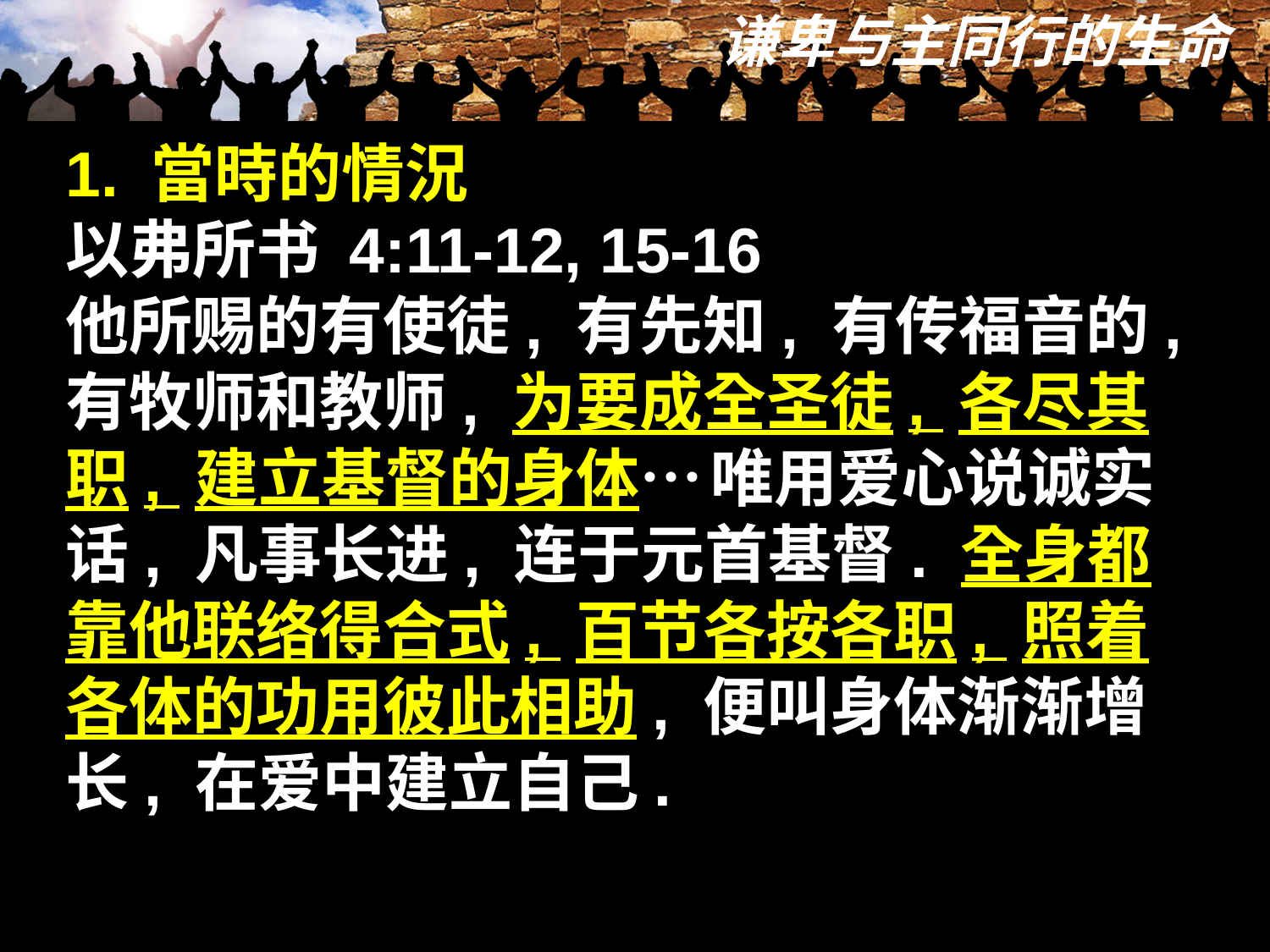

1. 當時的情況
以弗所书 4:11-12, 15-16
他所赐的有使徒, 有先知, 有传福音的, 有牧师和教师, 为要成全圣徒, 各尽其职, 建立基督的身体… 唯用爱心说诚实话, 凡事长进, 连于元首基督. 全身都靠他联络得合式, 百节各按各职, 照着各体的功用彼此相助, 便叫身体渐渐增长, 在爱中建立自己.